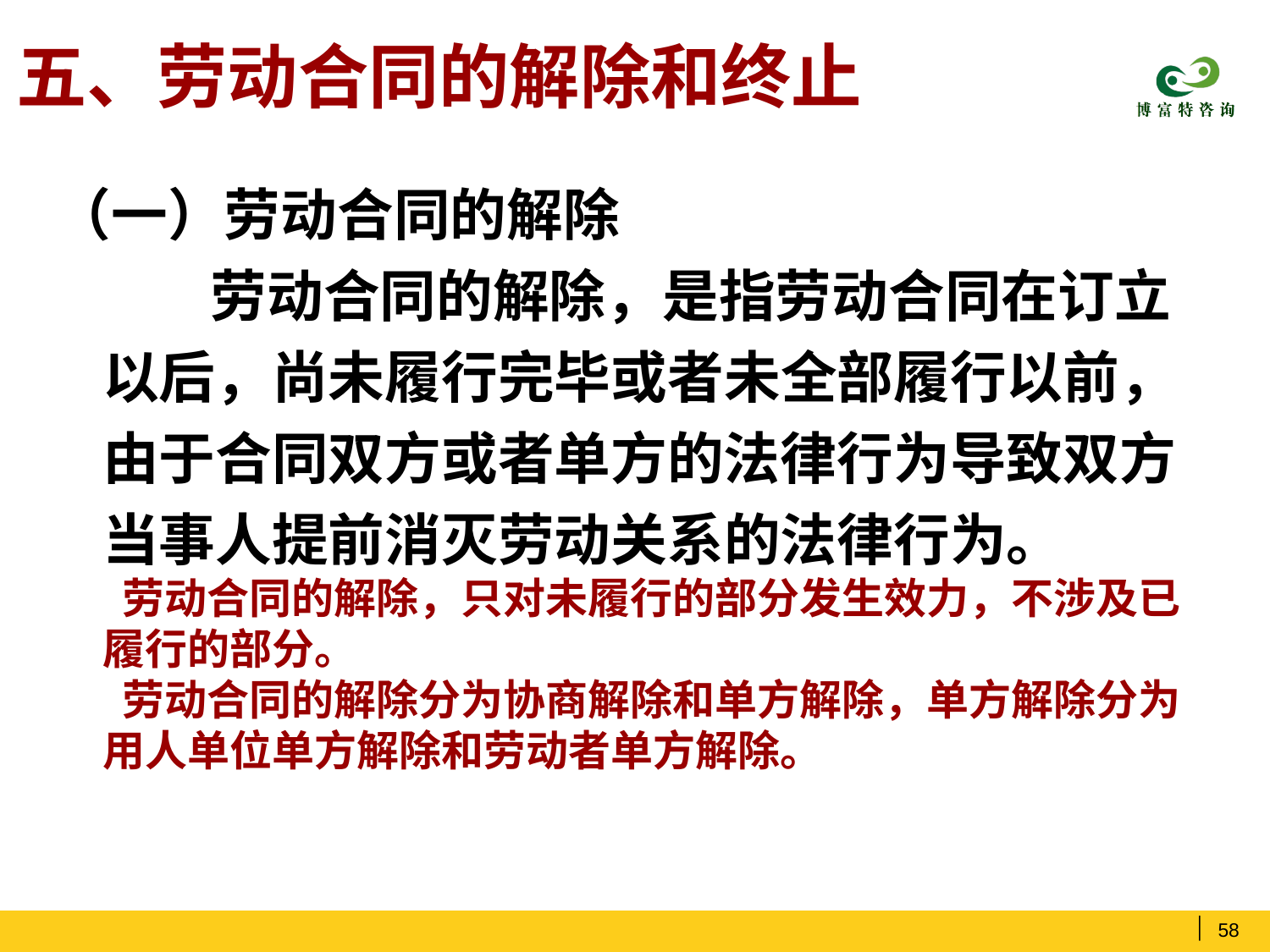

# 五、劳动合同的解除和终止
（一）劳动合同的解除
           劳动合同的解除，是指劳动合同在订立以后，尚未履行完毕或者未全部履行以前，由于合同双方或者单方的法律行为导致双方当事人提前消灭劳动关系的法律行为。
      劳动合同的解除，只对未履行的部分发生效力，不涉及已履行的部分。
      劳动合同的解除分为协商解除和单方解除，单方解除分为用人单位单方解除和劳动者单方解除。